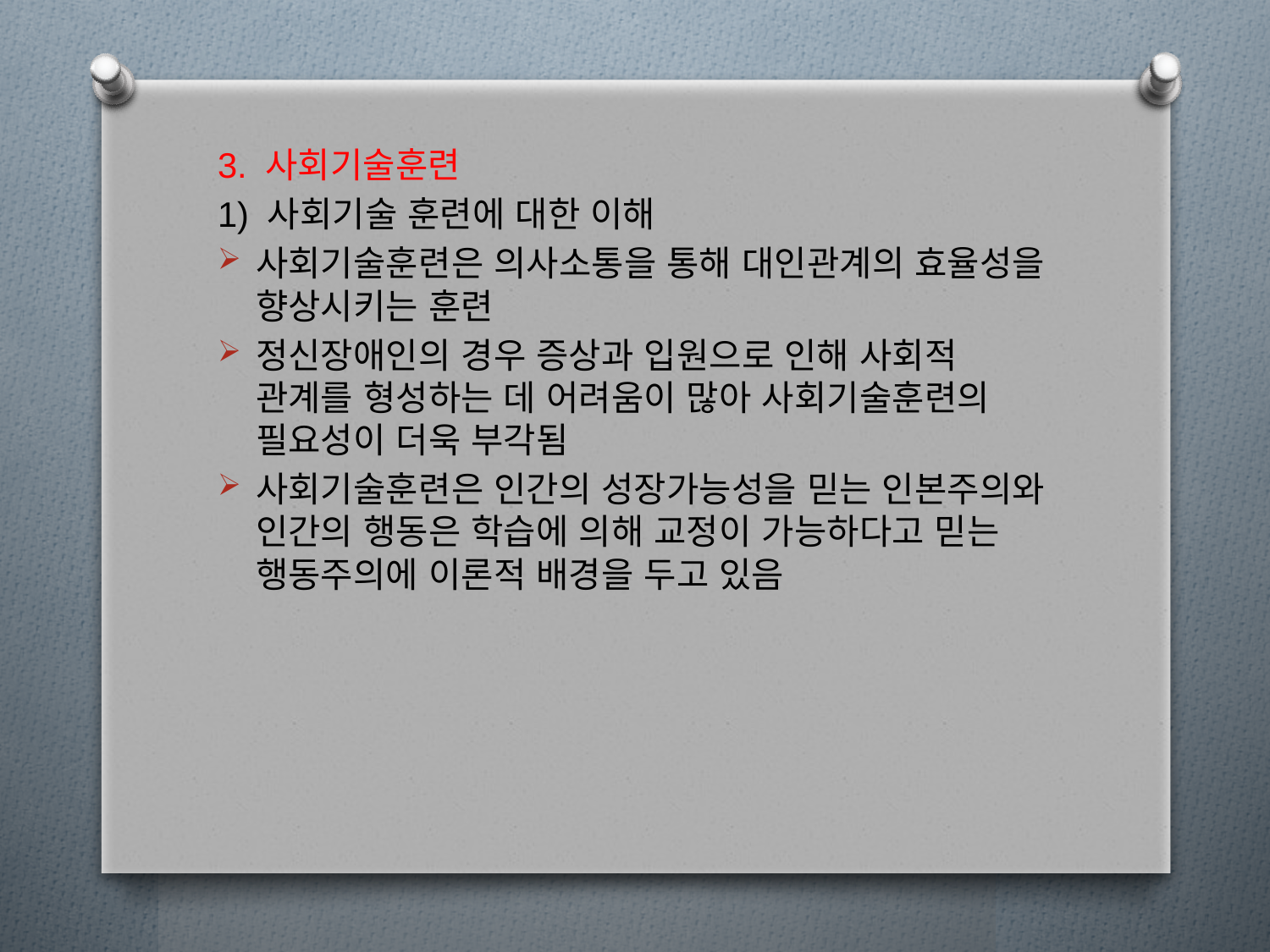

3. 사회기술훈련
1) 사회기술 훈련에 대한 이해
사회기술훈련은 의사소통을 통해 대인관계의 효율성을 향상시키는 훈련
정신장애인의 경우 증상과 입원으로 인해 사회적 관계를 형성하는 데 어려움이 많아 사회기술훈련의 필요성이 더욱 부각됨
사회기술훈련은 인간의 성장가능성을 믿는 인본주의와 인간의 행동은 학습에 의해 교정이 가능하다고 믿는 행동주의에 이론적 배경을 두고 있음